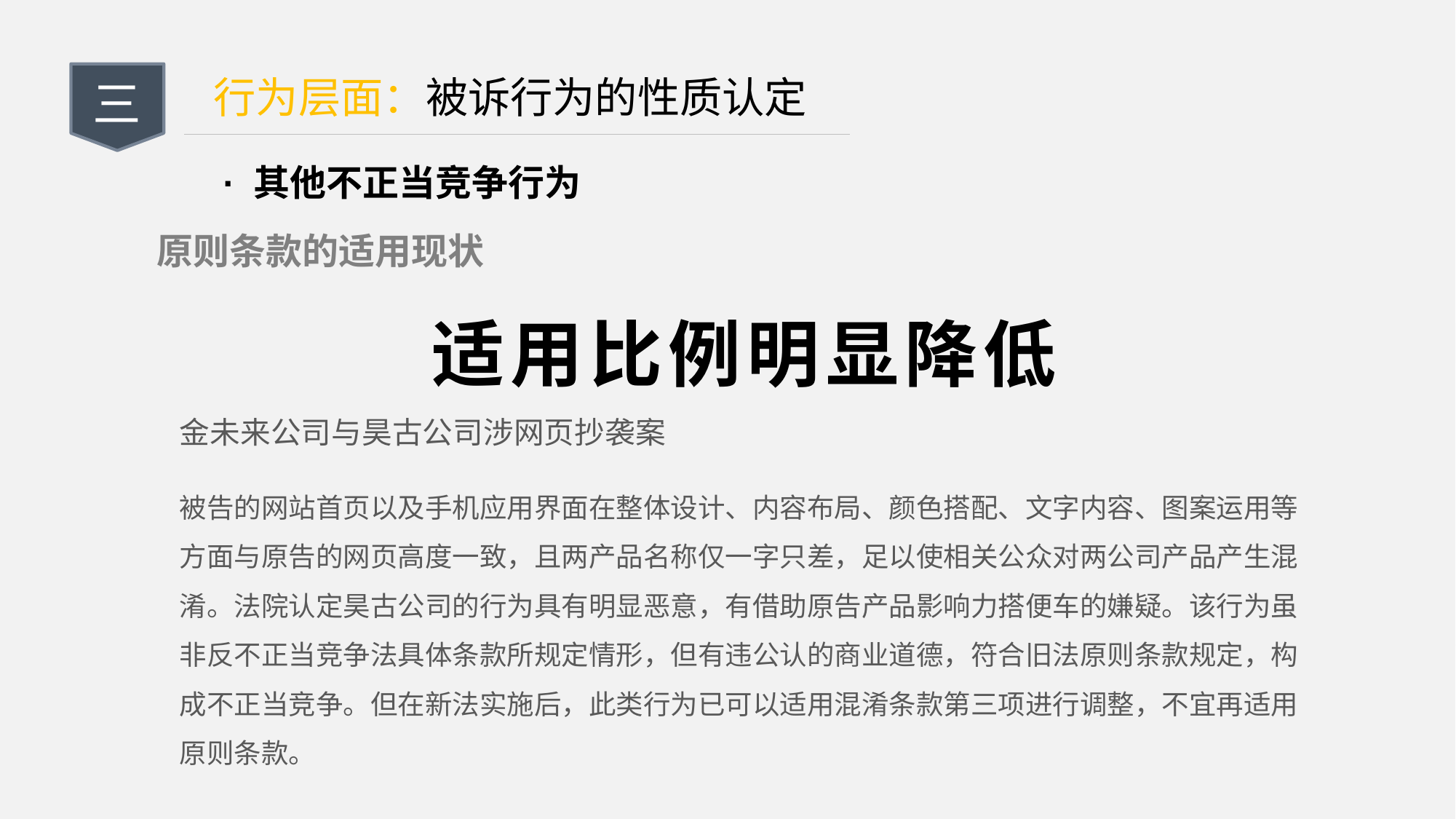

三
行为层面：被诉行为的性质认定
· 其他不正当竞争行为
原则条款的适用现状
适用比例明显降低
金未来公司与昊古公司涉网页抄袭案
被告的网站首页以及手机应用界面在整体设计、内容布局、颜色搭配、文字内容、图案运用等方面与原告的网页高度一致，且两产品名称仅一字只差，足以使相关公众对两公司产品产生混淆。法院认定昊古公司的行为具有明显恶意，有借助原告产品影响力搭便车的嫌疑。该行为虽非反不正当竞争法具体条款所规定情形，但有违公认的商业道德，符合旧法原则条款规定，构成不正当竞争。但在新法实施后，此类行为已可以适用混淆条款第三项进行调整，不宜再适用原则条款。